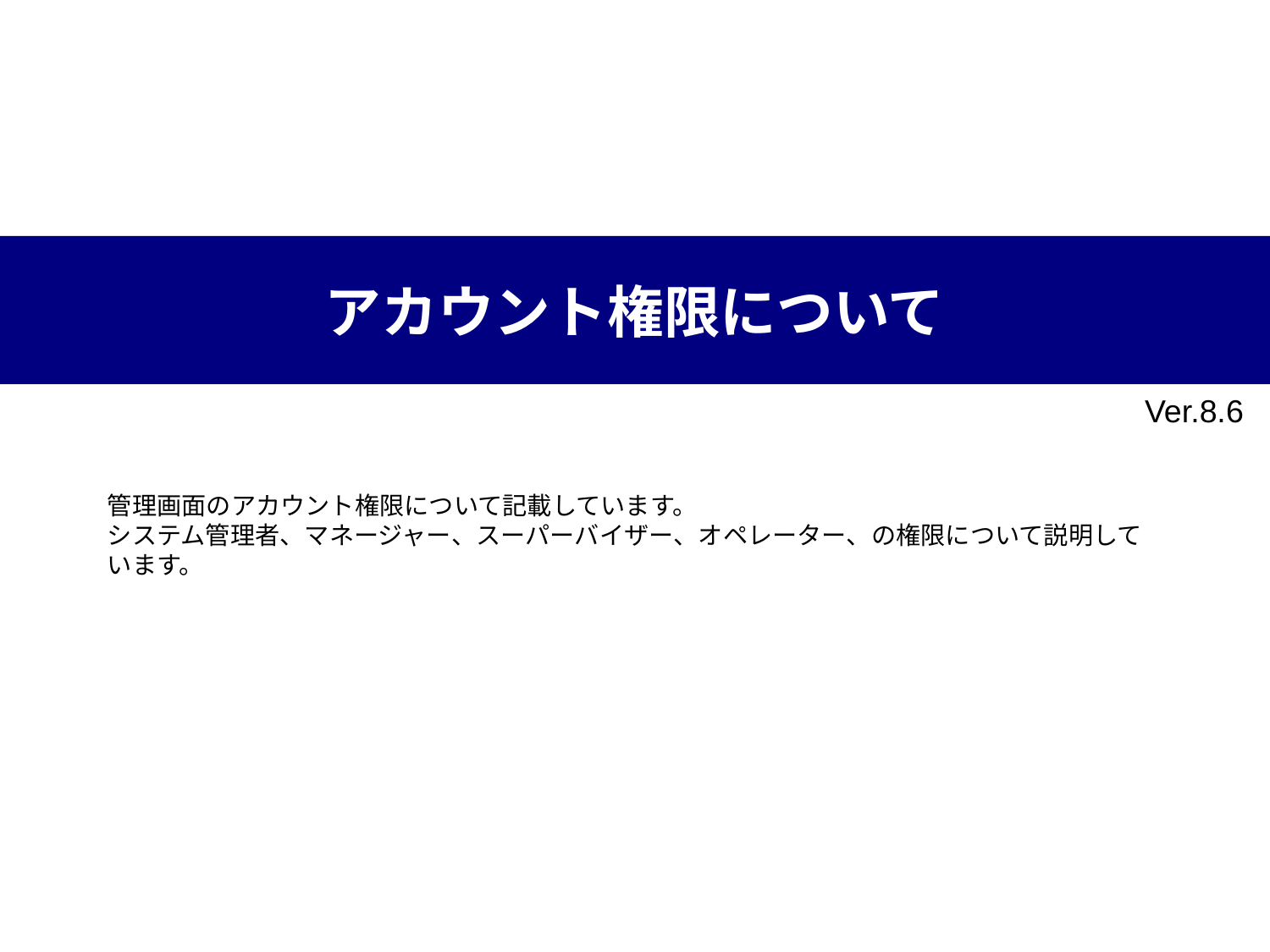

アカウント権限について
Ver.8.6
管理画面のアカウント権限について記載しています。
システム管理者、マネージャー、スーパーバイザー、オペレーター、の権限について説明しています。